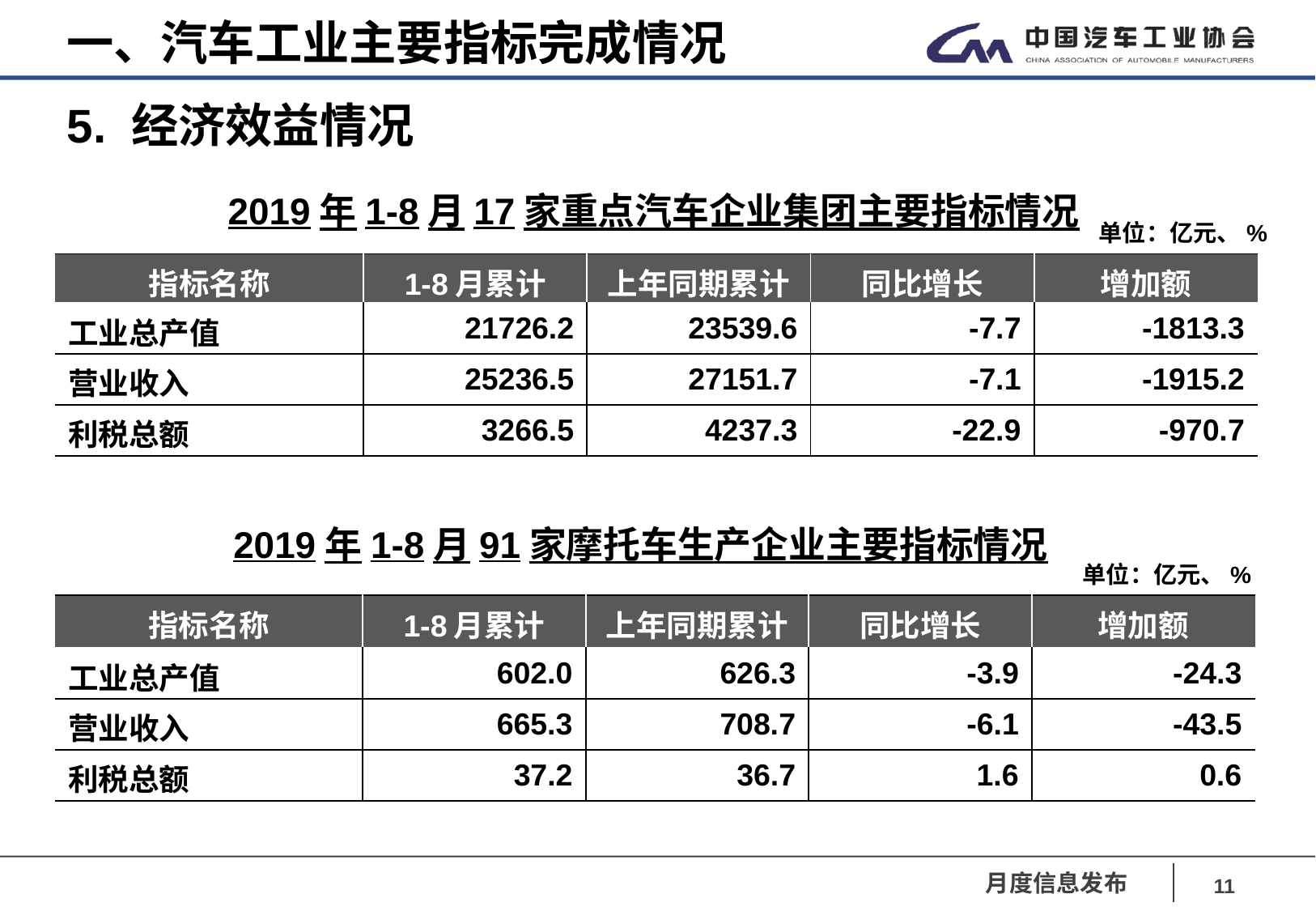

一、汽车工业主要指标完成情况
5. 经济效益情况
      2019年1-8月17家重点汽车企业集团主要指标情况
 单位：亿元、%
| 指标名称 | 1-8月累计 | 上年同期累计 | 同比增长 | 增加额 |
| --- | --- | --- | --- | --- |
| 工业总产值 | 21726.2 | 23539.6 | -7.7 | -1813.3 |
| 营业收入 | 25236.5 | 27151.7 | -7.1 | -1915.2 |
| 利税总额 | 3266.5 | 4237.3 | -22.9 | -970.7 |
 2019年1-8月91家摩托车生产企业主要指标情况
 单位：亿元、%
| 指标名称 | 1-8月累计 | 上年同期累计 | 同比增长 | 增加额 |
| --- | --- | --- | --- | --- |
| 工业总产值 | 602.0 | 626.3 | -3.9 | -24.3 |
| 营业收入 | 665.3 | 708.7 | -6.1 | -43.5 |
| 利税总额 | 37.2 | 36.7 | 1.6 | 0.6 |